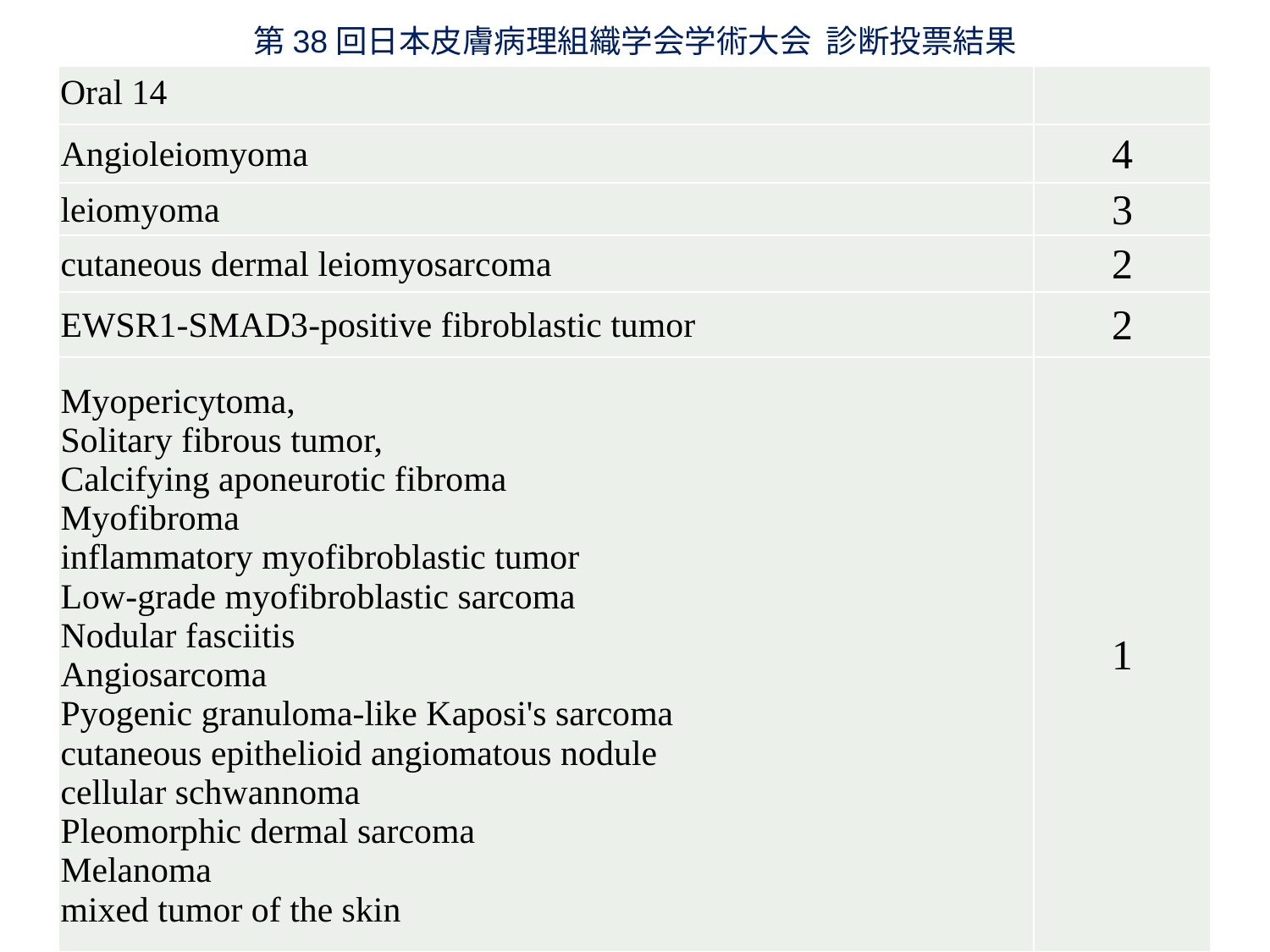

第38回日本皮膚病理組織学会学術大会  診断投票結果
| Oral 14 |  |
| --- | --- |
| Angioleiomyoma | 4 |
| leiomyoma | 3 |
| cutaneous dermal leiomyosarcoma | 2 |
| EWSR1-SMAD3-positive fibroblastic tumor | 2 |
| Myopericytoma, Solitary fibrous tumor, Calcifying aponeurotic fibroma Myofibroma inflammatory myofibroblastic tumor Low-grade myofibroblastic sarcoma Nodular fasciitis Angiosarcoma Pyogenic granuloma-like Kaposi's sarcoma cutaneous epithelioid angiomatous nodule cellular schwannoma Pleomorphic dermal sarcoma Melanoma mixed tumor of the skin | 1 |